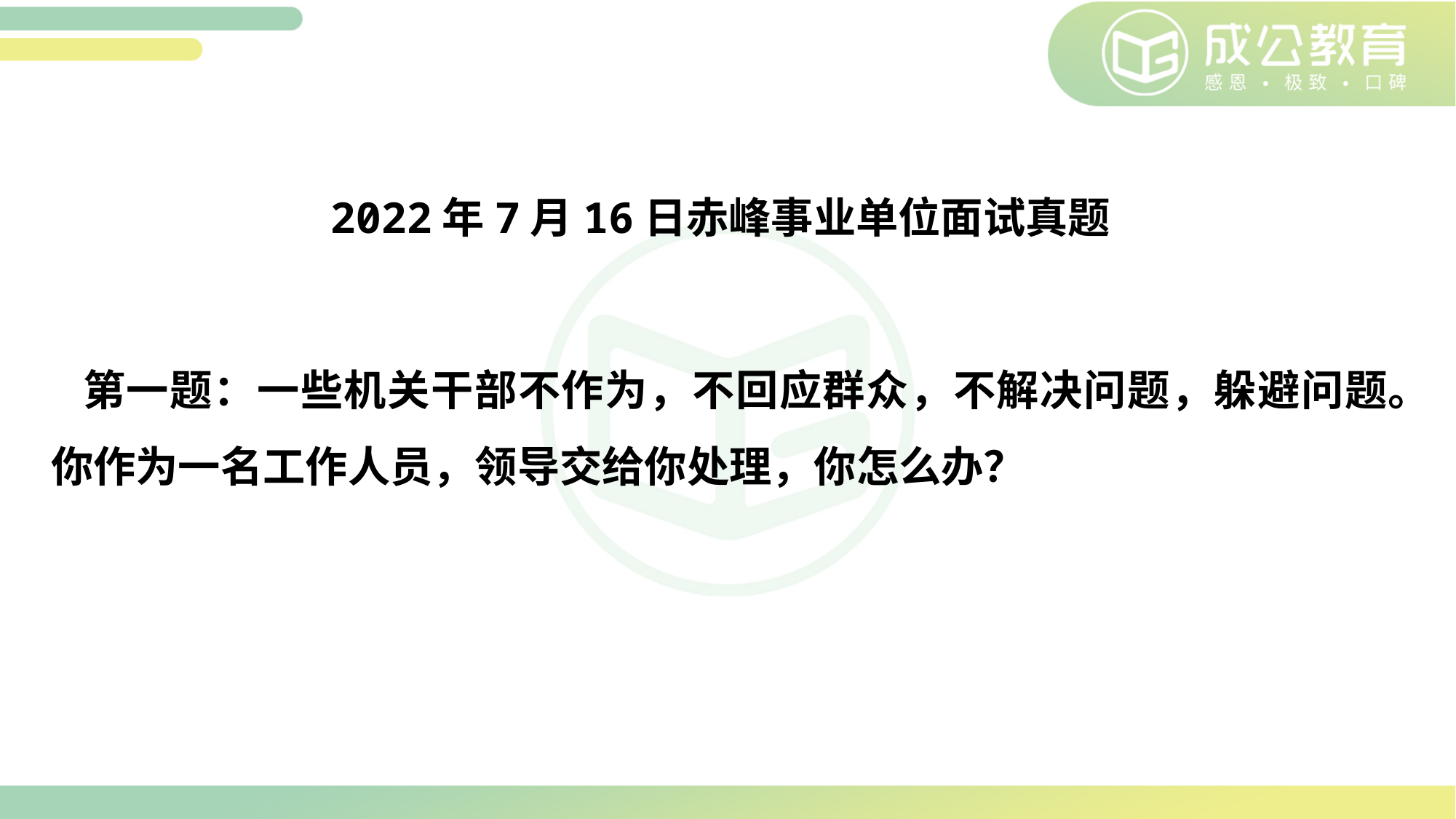

2022年7月16日赤峰事业单位面试真题

第一题：一些机关干部不作为，不回应群众，不解决问题，躲避问题。你作为一名工作人员，领导交给你处理，你怎么办？